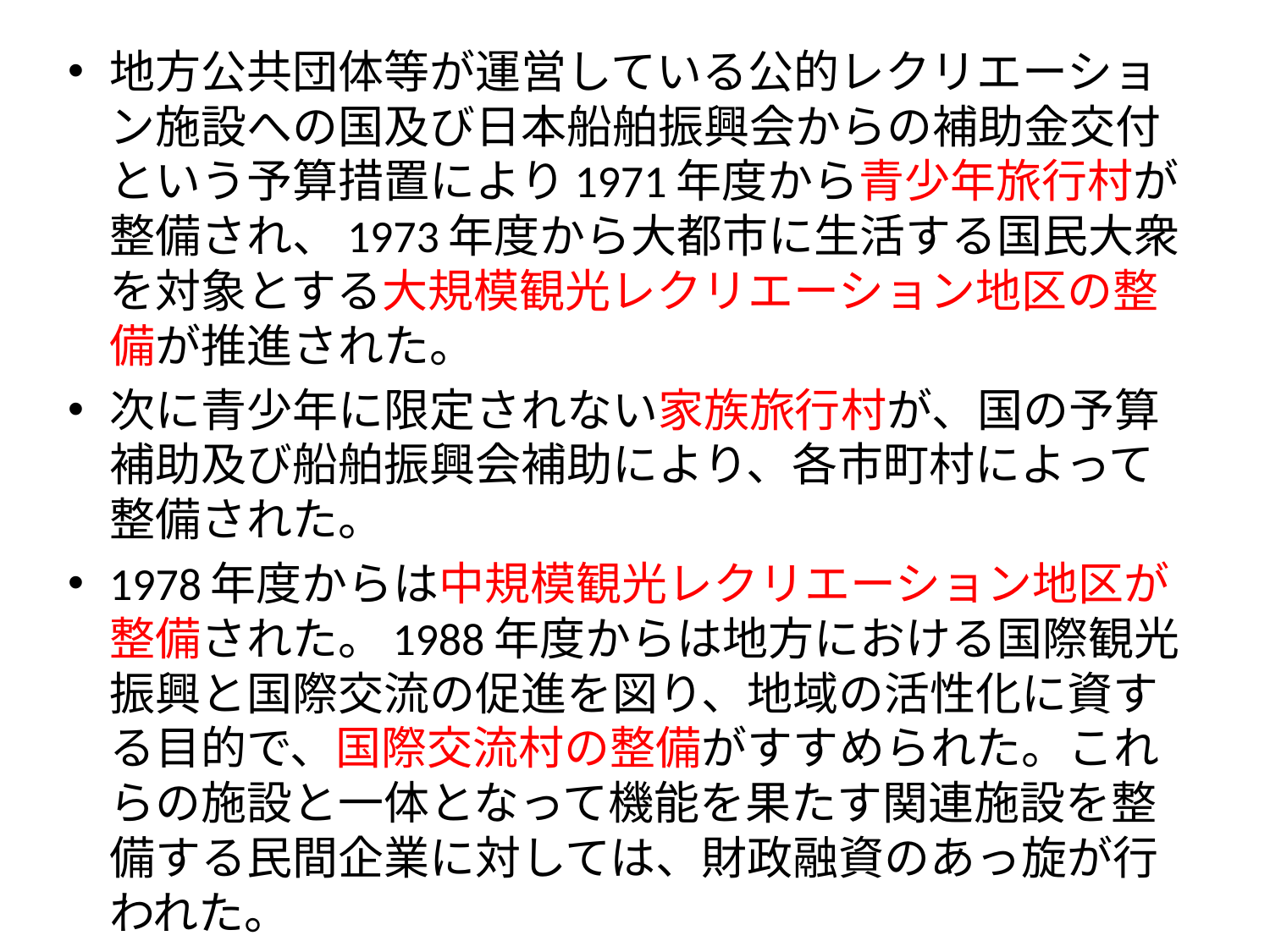

地方公共団体等が運営している公的レクリエーション施設への国及び日本船舶振興会からの補助金交付という予算措置により1971年度から青少年旅行村が整備され、1973年度から大都市に生活する国民大衆を対象とする大規模観光レクリエーション地区の整備が推進された。
次に青少年に限定されない家族旅行村が、国の予算補助及び船舶振興会補助により、各市町村によって整備された。
1978年度からは中規模観光レクリエーション地区が整備された。1988年度からは地方における国際観光振興と国際交流の促進を図り、地域の活性化に資する目的で、国際交流村の整備がすすめられた。これらの施設と一体となって機能を果たす関連施設を整備する民間企業に対しては、財政融資のあっ旋が行われた。